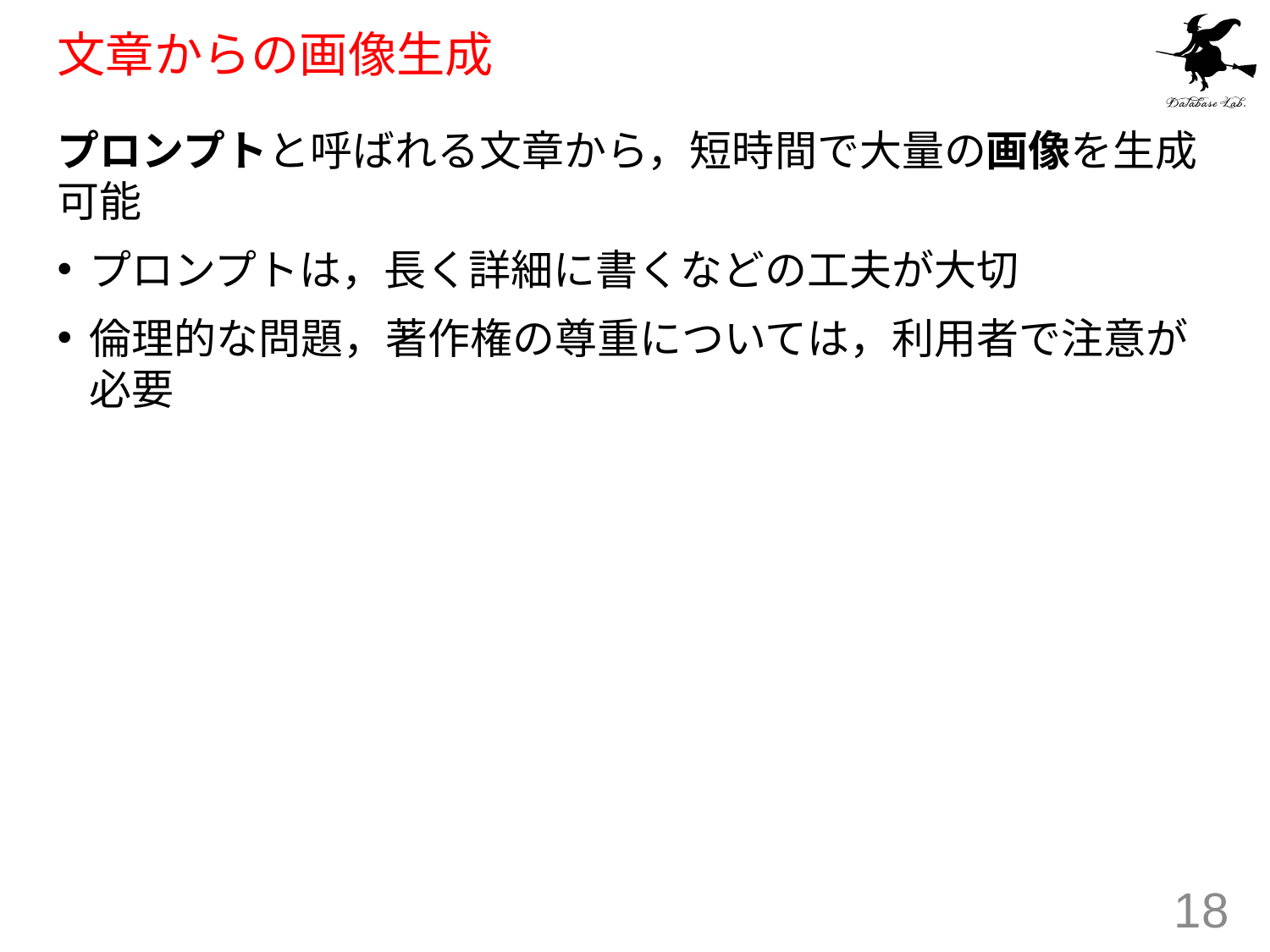

# 文章からの画像生成
プロンプトと呼ばれる文章から，短時間で大量の画像を生成可能
プロンプトは，長く詳細に書くなどの工夫が大切
倫理的な問題，著作権の尊重については，利用者で注意が必要
18